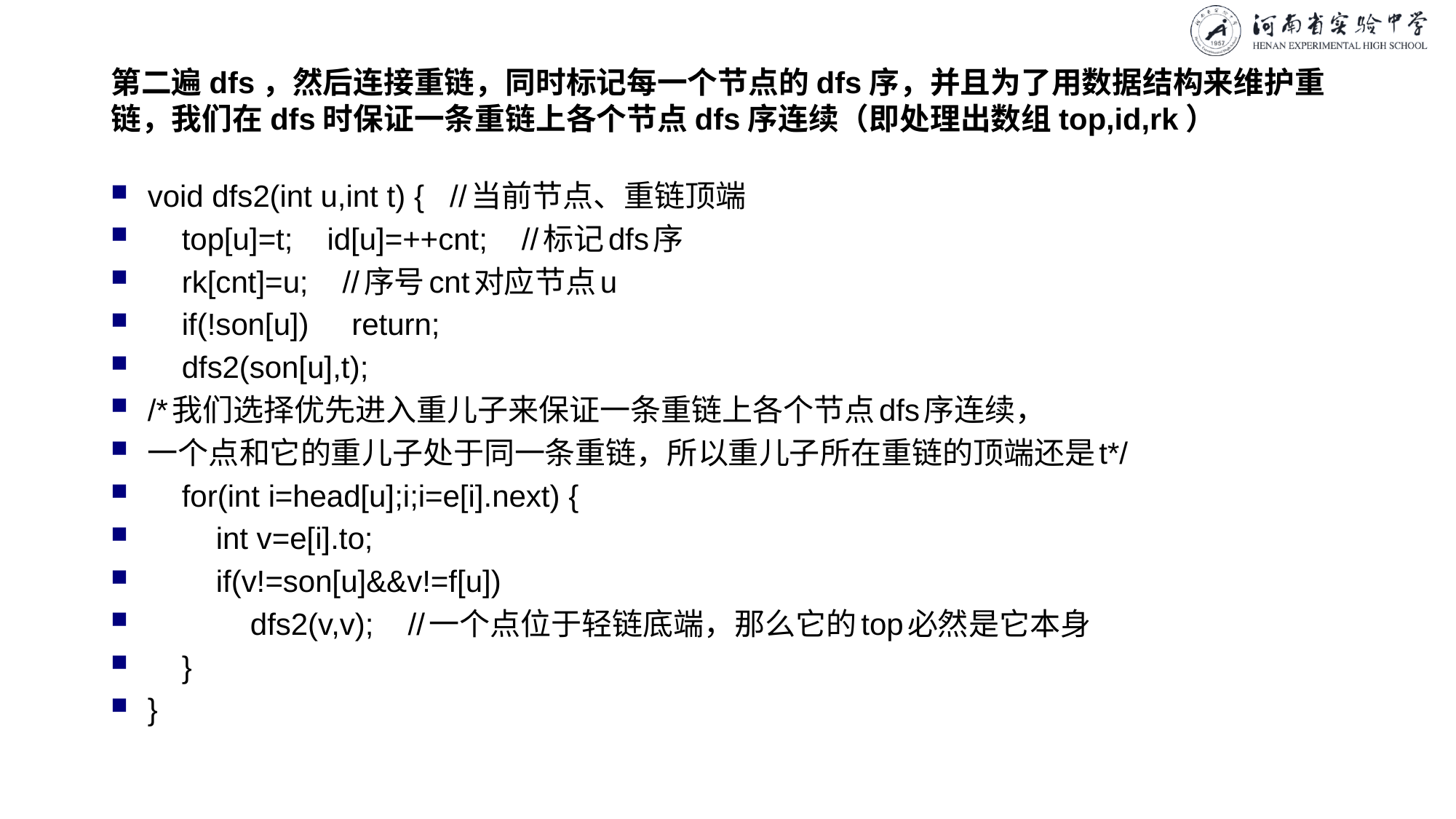

# 第二遍dfs，然后连接重链，同时标记每一个节点的dfs序，并且为了用数据结构来维护重链，我们在dfs时保证一条重链上各个节点dfs序连续（即处理出数组top,id,rk）
void dfs2(int u,int t) {   //当前节点、重链顶端
    top[u]=t;    id[u]=++cnt;    //标记dfs序
    rk[cnt]=u;    //序号cnt对应节点u
    if(!son[u])     return;
    dfs2(son[u],t);
/*我们选择优先进入重儿子来保证一条重链上各个节点dfs序连续，
一个点和它的重儿子处于同一条重链，所以重儿子所在重链的顶端还是t*/
    for(int i=head[u];i;i=e[i].next) {
        int v=e[i].to;
        if(v!=son[u]&&v!=f[u])
            dfs2(v,v);    //一个点位于轻链底端，那么它的top必然是它本身
    }
}